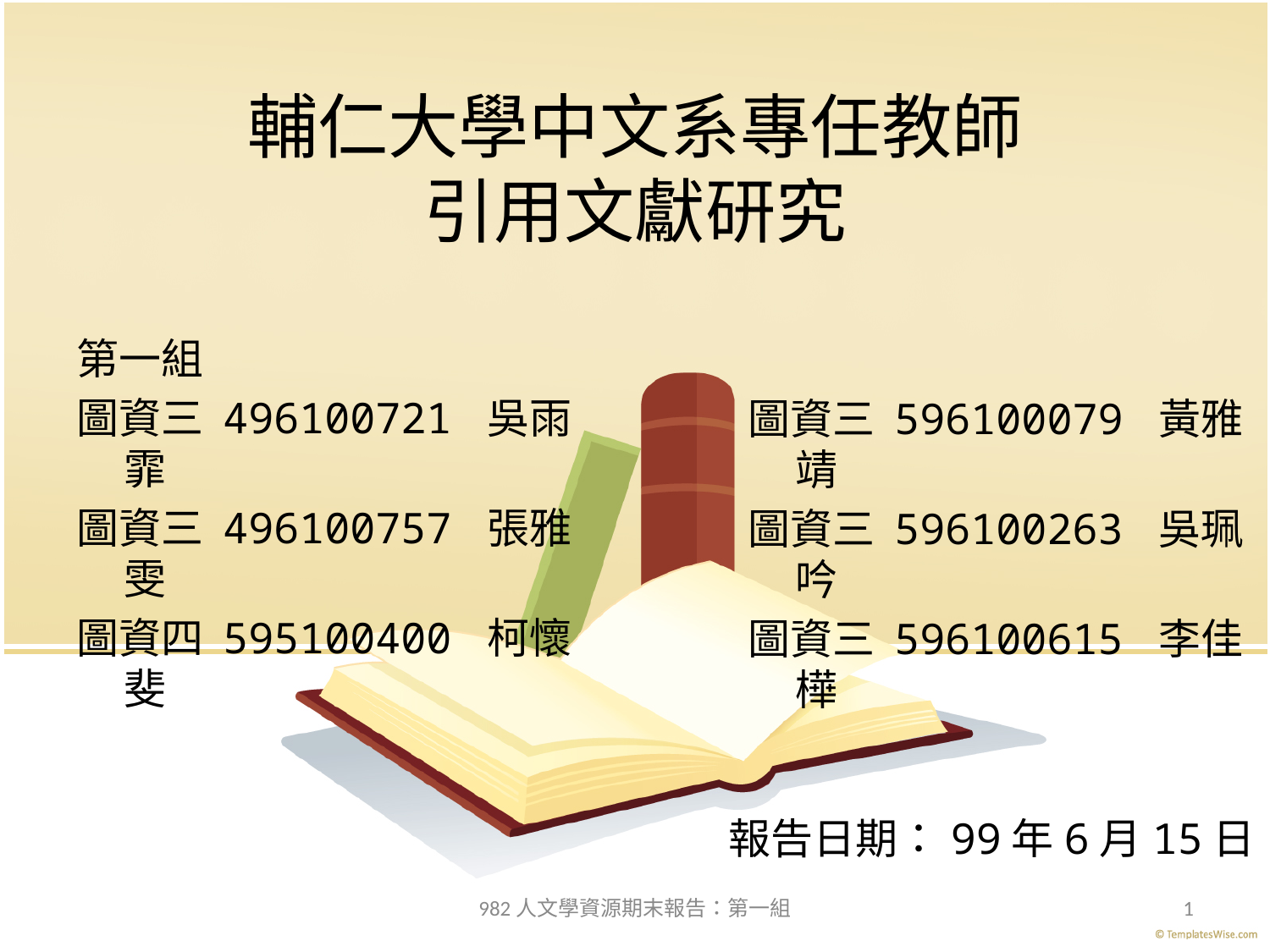

# 輔仁大學中文系專任教師 引用文獻研究
第一組
圖資三 496100721 吳雨霏
圖資三 496100757 張雅雯
圖資四 595100400 柯懷斐
圖資三 596100079 黃雅靖
圖資三 596100263 吳珮吟
圖資三 596100615 李佳樺
報告日期：99年6月15日
982人文學資源期末報告：第一組
1